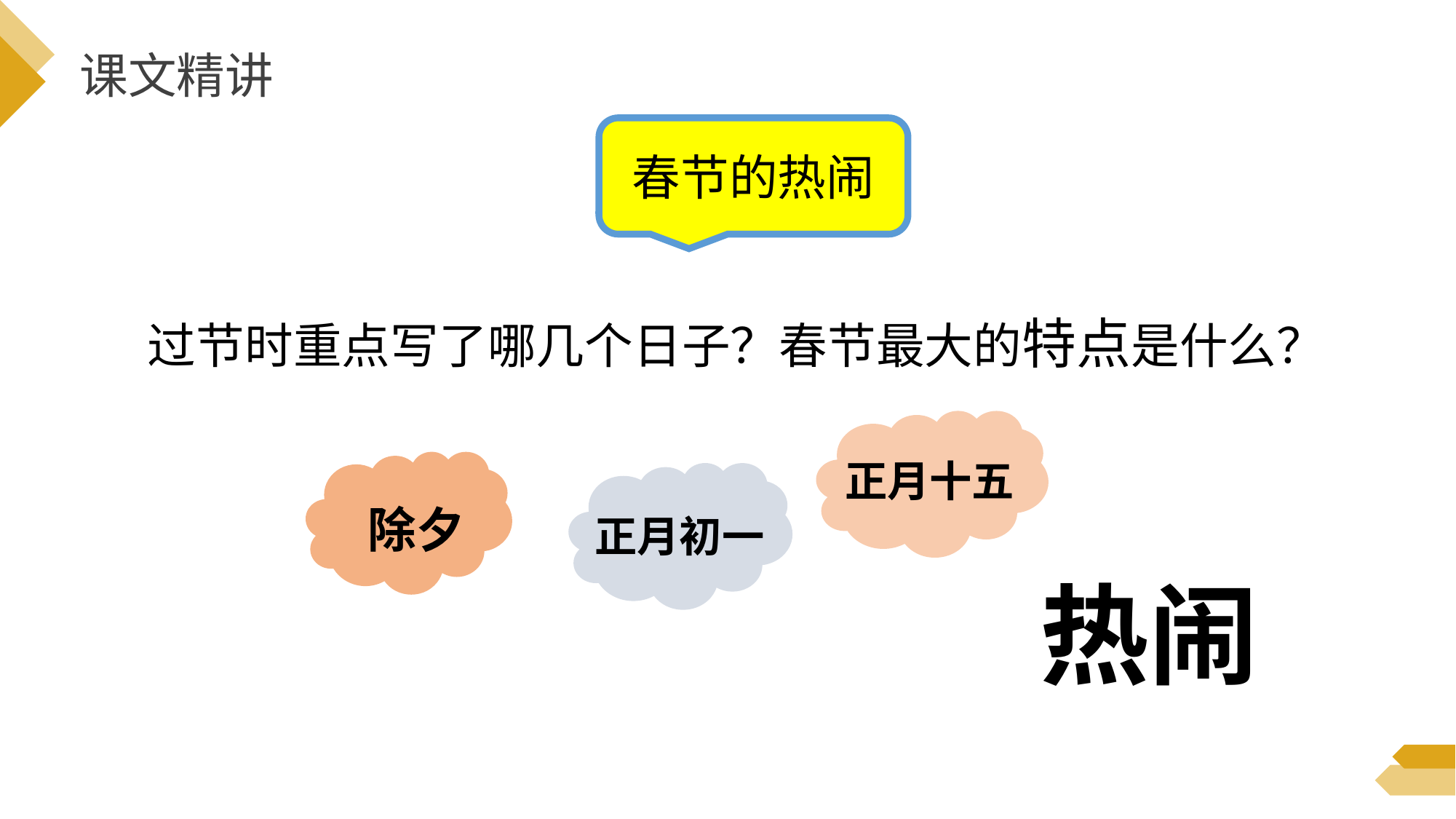

课文精讲
春节的热闹
过节时重点写了哪几个日子？春节最大的特点是什么？

正月十五

除夕

正月初一
热闹